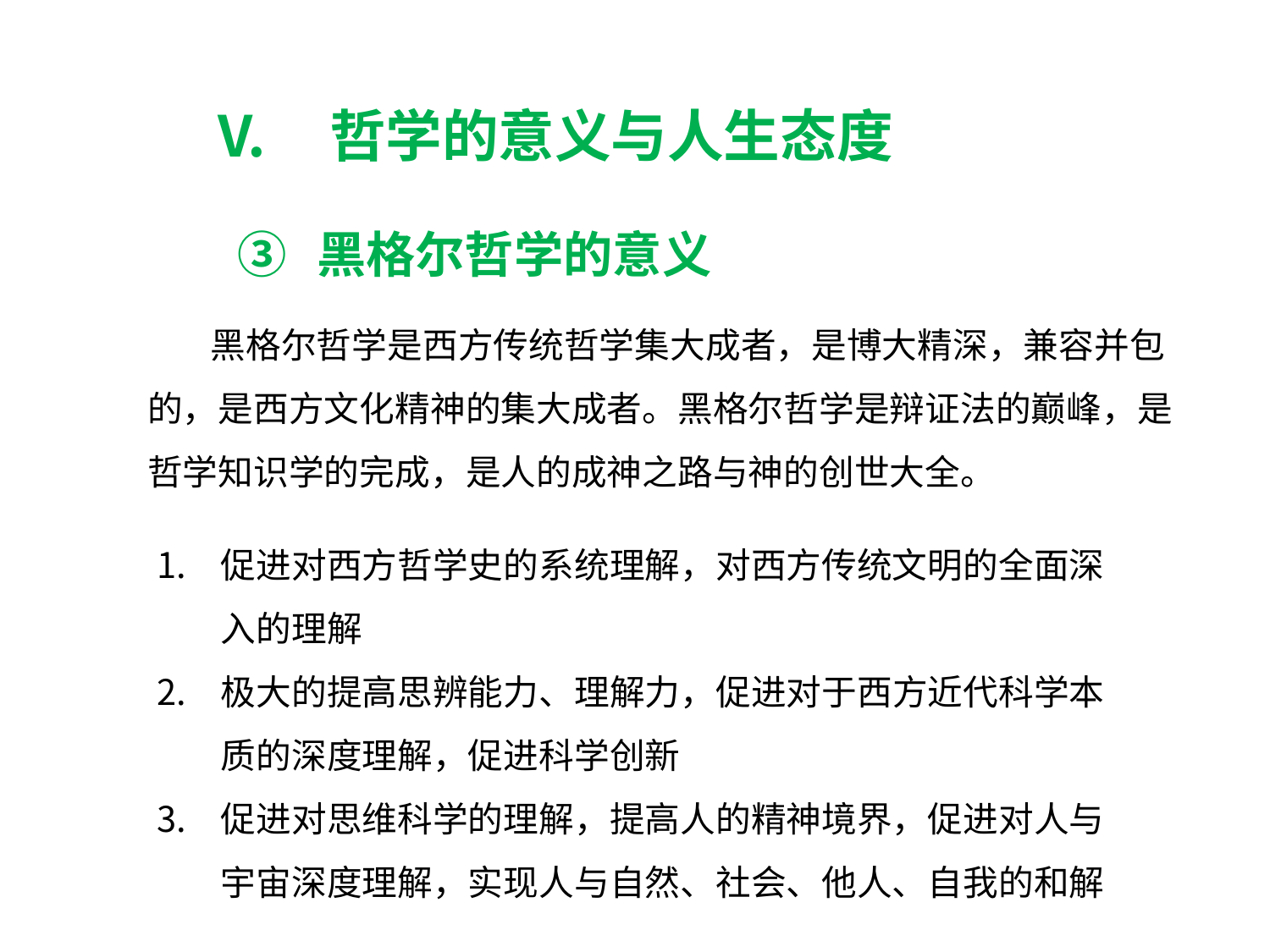

哲学的意义与人生态度
黑格尔哲学的意义
       黑格尔哲学是西方传统哲学集大成者，是博大精深，兼容并包的，是西方文化精神的集大成者。黑格尔哲学是辩证法的巅峰，是哲学知识学的完成，是人的成神之路与神的创世大全。
促进对西方哲学史的系统理解，对西方传统文明的全面深入的理解
极大的提高思辨能力、理解力，促进对于西方近代科学本质的深度理解，促进科学创新
促进对思维科学的理解，提高人的精神境界，促进对人与宇宙深度理解，实现人与自然、社会、他人、自我的和解